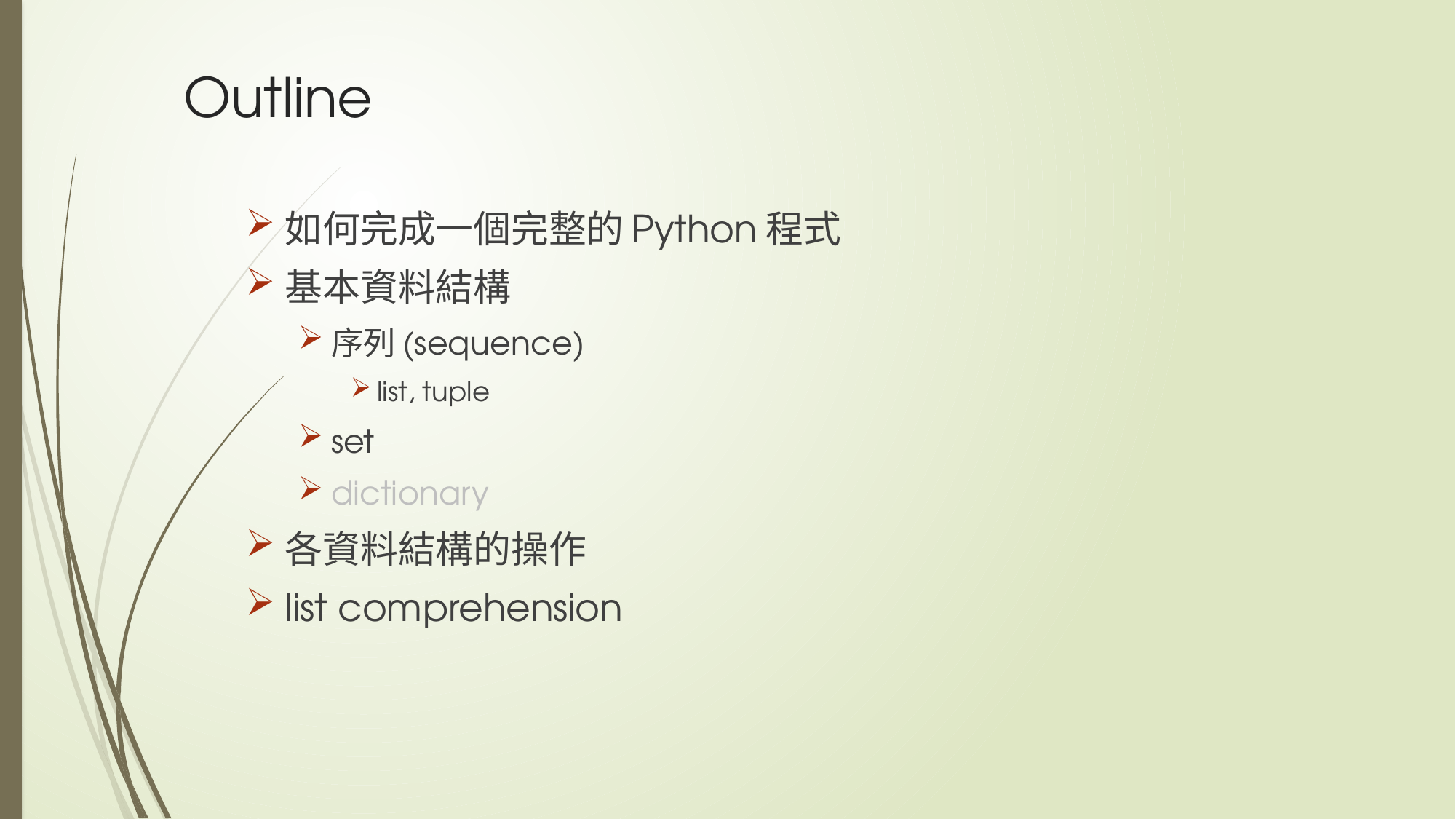

# Outline
如何完成一個完整的Python程式
基本資料結構
序列(sequence)
list, tuple
set
dictionary
各資料結構的操作
list comprehension